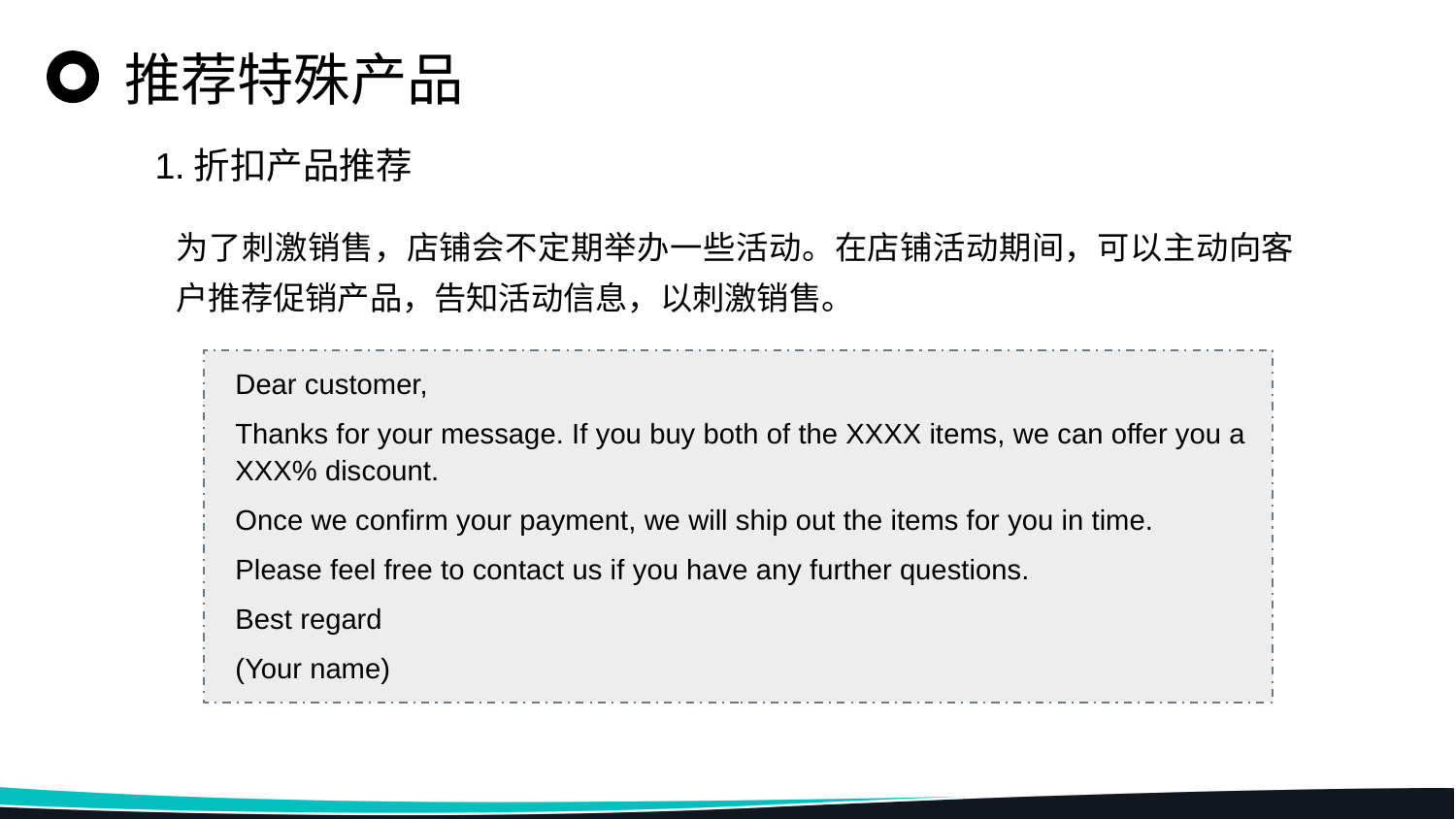

推荐特殊产品
1.折扣产品推荐
为了刺激销售，店铺会不定期举办一些活动。在店铺活动期间，可以主动向客户推荐促销产品，告知活动信息，以刺激销售。

Dear customer,
Thanks for your message. If you buy both of the XXXX items, we can offer you a XXX% discount.
Once we confirm your payment, we will ship out the items for you in time.
Please feel free to contact us if you have any further questions.
Best regard
(Your name)